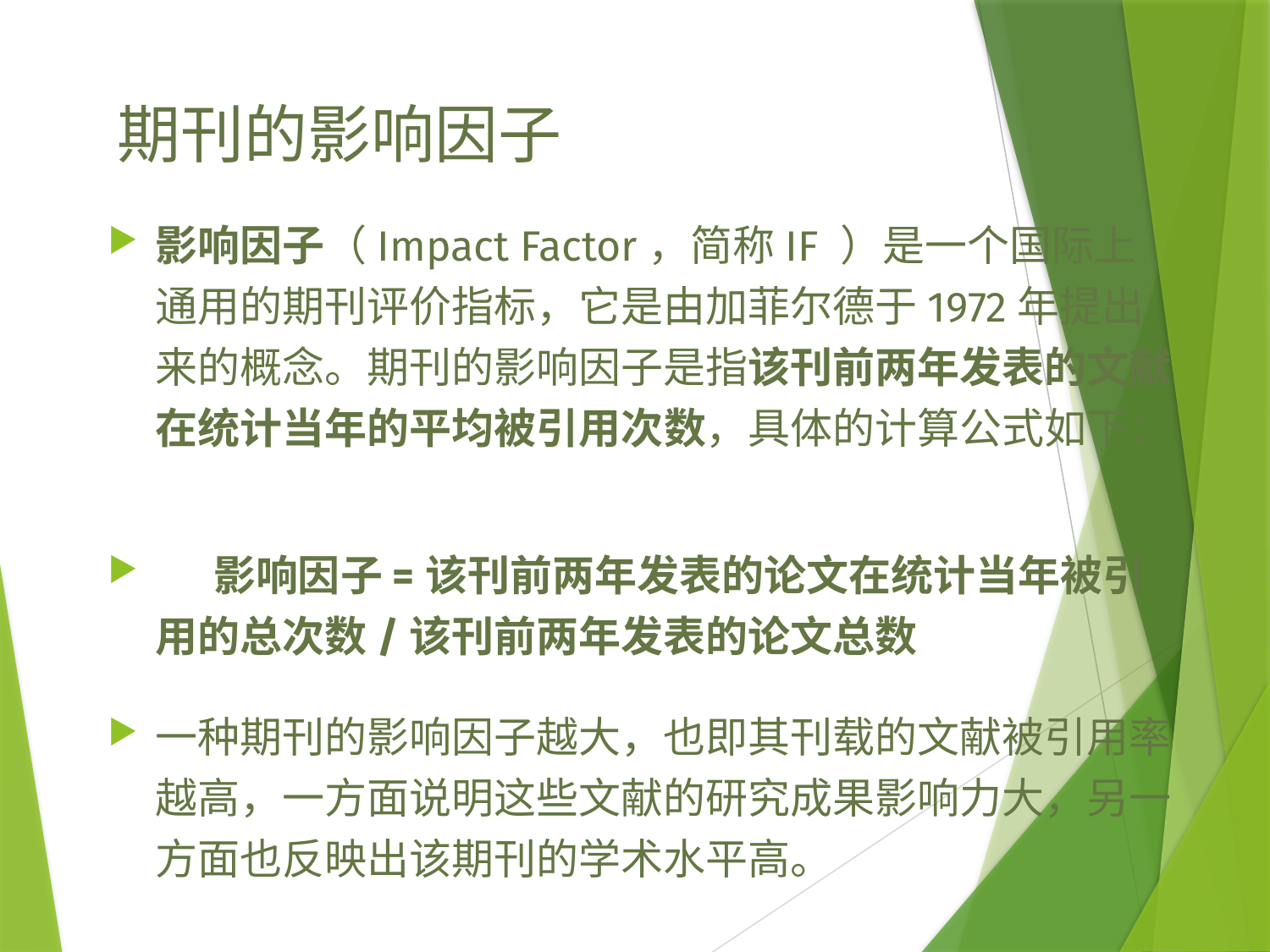

# 期刊的影响因子
影响因子（Impact Factor，简称IF ）是一个国际上通用的期刊评价指标，它是由加菲尔德于1972年提出来的概念。期刊的影响因子是指该刊前两年发表的文献在统计当年的平均被引用次数，具体的计算公式如下：

     影响因子=该刊前两年发表的论文在统计当年被引用的总次数/该刊前两年发表的论文总数

一种期刊的影响因子越大，也即其刊载的文献被引用率越高，一方面说明这些文献的研究成果影响力大，另一方面也反映出该期刊的学术水平高。